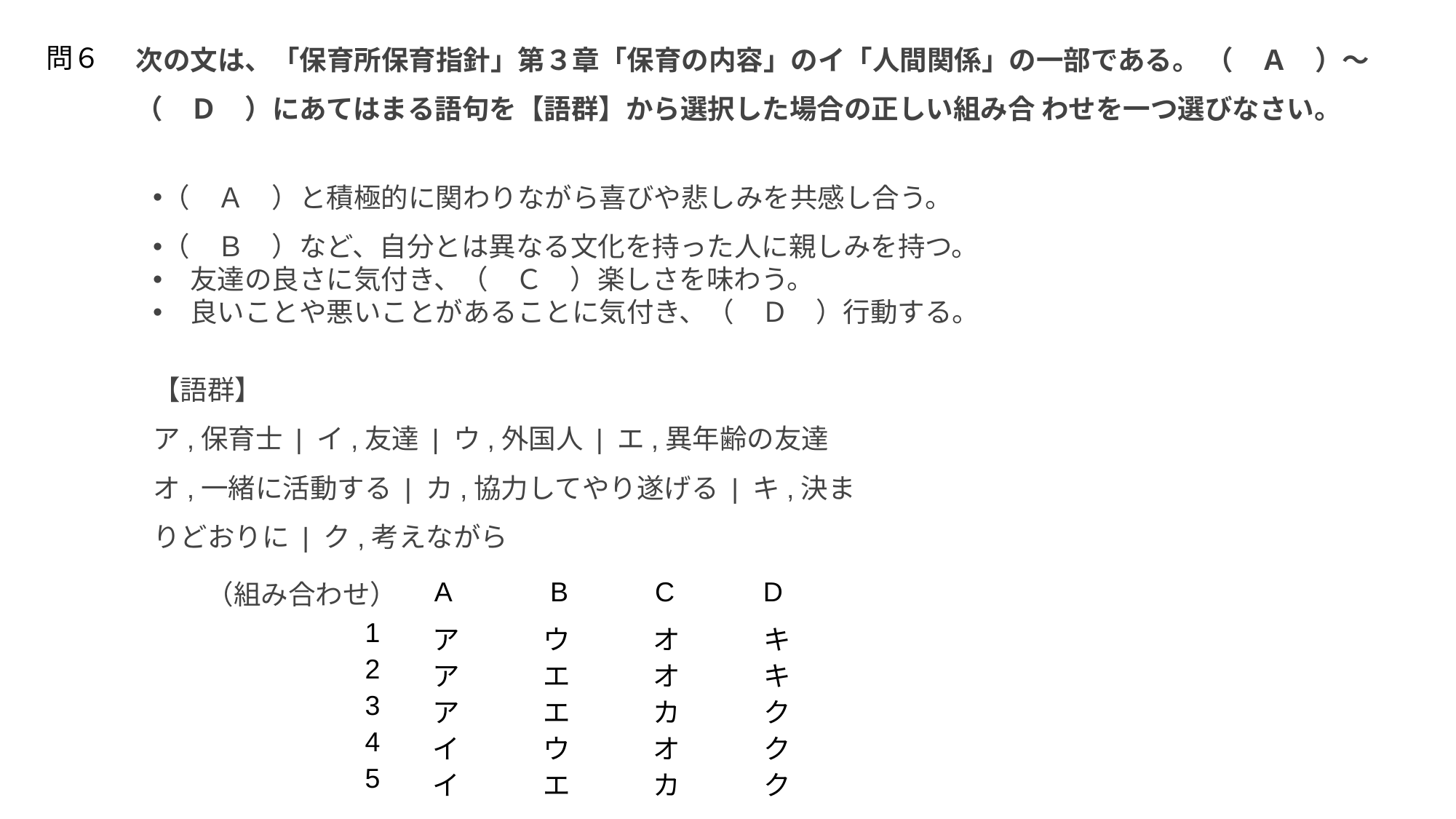

次の文は、「保育所保育指針」第３章「保育の内容」のイ「人間関係」の一部である。 （　Ａ　）～（　Ｄ　）にあてはまる語句を【語群】から選択した場合の正しい組み合 わせを一つ選びなさい。
問６
（　Ａ　）と積極的に関わりながら喜びや悲しみを共感し合う。
（　Ｂ　）など、自分とは異なる文化を持った人に親しみを持つ。
　友達の良さに気付き、（　Ｃ　）楽しさを味わう。
　良いことや悪いことがあることに気付き、（　Ｄ　）行動する。
【語群】
ア,保育士 | イ,友達 | ウ,外国人 | エ,異年齢の友達
オ,一緒に活動する | カ,協力してやり遂げる | キ,決まりどおりに | ク,考えながら
| A | B | C | D |
| --- | --- | --- | --- |
（組み合わせ）
| 1 | ア | ウ | オ | キ |
| --- | --- | --- | --- | --- |
| 2 | ア | エ | オ | キ |
| 3 | ア | エ | カ | ク |
| 4 | イ | ウ | オ | ク |
| 5 | イ | エ | カ | ク |